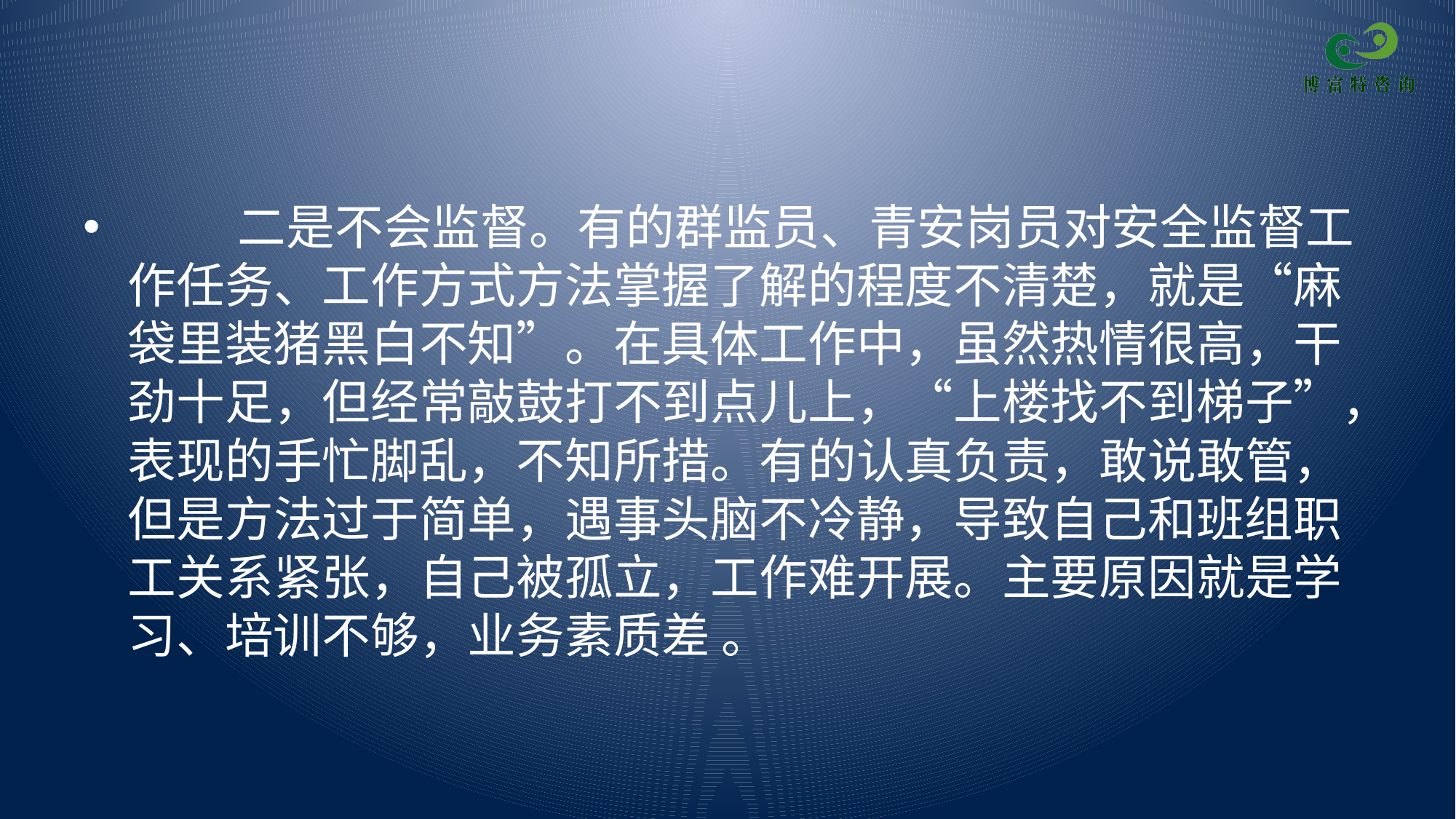

#
         二是不会监督。有的群监员、青安岗员对安全监督工作任务、工作方式方法掌握了解的程度不清楚，就是“麻袋里装猪黑白不知”。在具体工作中，虽然热情很高，干劲十足，但经常敲鼓打不到点儿上，“上楼找不到梯子”，表现的手忙脚乱，不知所措。有的认真负责，敢说敢管，但是方法过于简单，遇事头脑不冷静，导致自己和班组职工关系紧张，自己被孤立，工作难开展。主要原因就是学习、培训不够，业务素质差 。